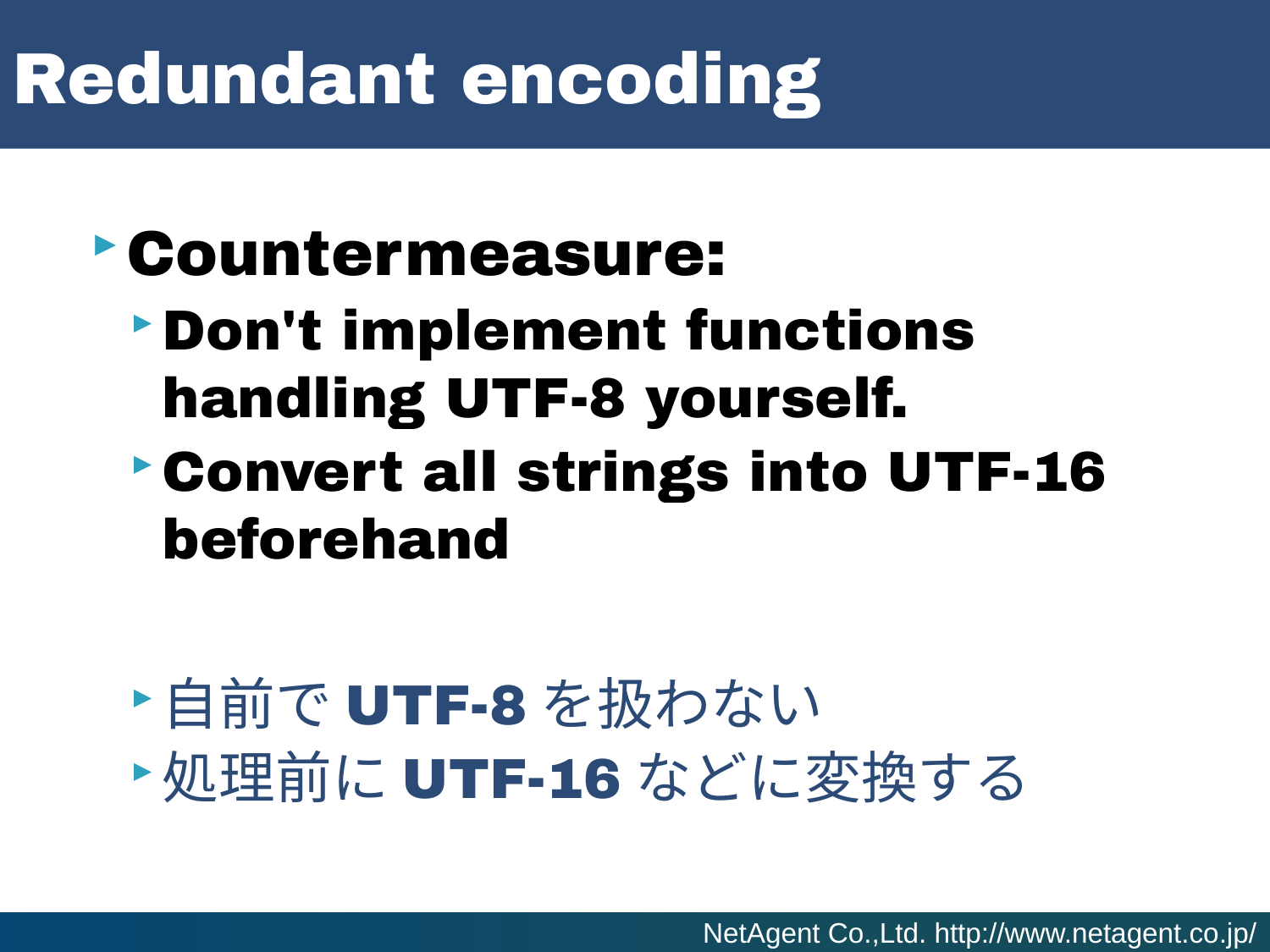

# Redundant encoding
Countermeasure:
Don't implement functions handling UTF-8 yourself.
Convert all strings into UTF-16 beforehand

自前でUTF-8を扱わない
処理前にUTF-16などに変換する